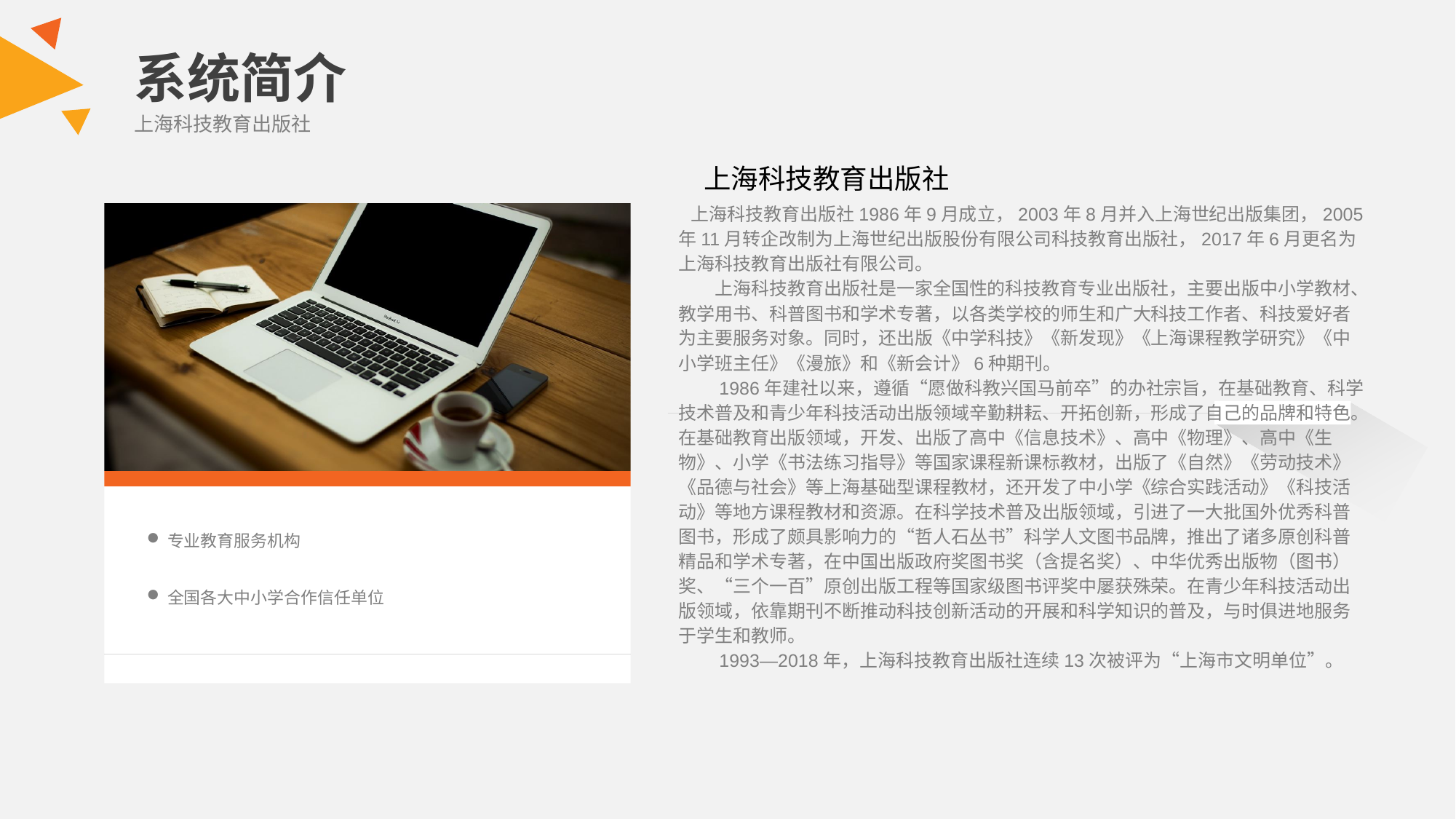

系统简介
上海科技教育出版社

上海科技教育出版社
  上海科技教育出版社1986年9月成立，2003年8月并入上海世纪出版集团，2005年11月转企改制为上海世纪出版股份有限公司科技教育出版社，2017年6月更名为上海科技教育出版社有限公司。
        上海科技教育出版社是一家全国性的科技教育专业出版社，主要出版中小学教材、教学用书、科普图书和学术专著，以各类学校的师生和广大科技工作者、科技爱好者为主要服务对象。同时，还出版《中学科技》《新发现》《上海课程教学研究》《中小学班主任》《漫旅》和《新会计》6种期刊。
        1986年建社以来，遵循“愿做科教兴国马前卒”的办社宗旨，在基础教育、科学技术普及和青少年科技活动出版领域辛勤耕耘、开拓创新，形成了自己的品牌和特色。在基础教育出版领域，开发、出版了高中《信息技术》、高中《物理》、高中《生物》、小学《书法练习指导》等国家课程新课标教材，出版了《自然》《劳动技术》《品德与社会》等上海基础型课程教材，还开发了中小学《综合实践活动》《科技活动》等地方课程教材和资源。在科学技术普及出版领域，引进了一大批国外优秀科普图书，形成了颇具影响力的“哲人石丛书”科学人文图书品牌，推出了诸多原创科普精品和学术专著，在中国出版政府奖图书奖（含提名奖）、中华优秀出版物（图书）奖、“三个一百”原创出版工程等国家级图书评奖中屡获殊荣。在青少年科技活动出版领域，依靠期刊不断推动科技创新活动的开展和科学知识的普及，与时俱进地服务于学生和教师。
        1993—2018年，上海科技教育出版社连续13次被评为“上海市文明单位”。

专业教育服务机构
全国各大中小学合作信任单位